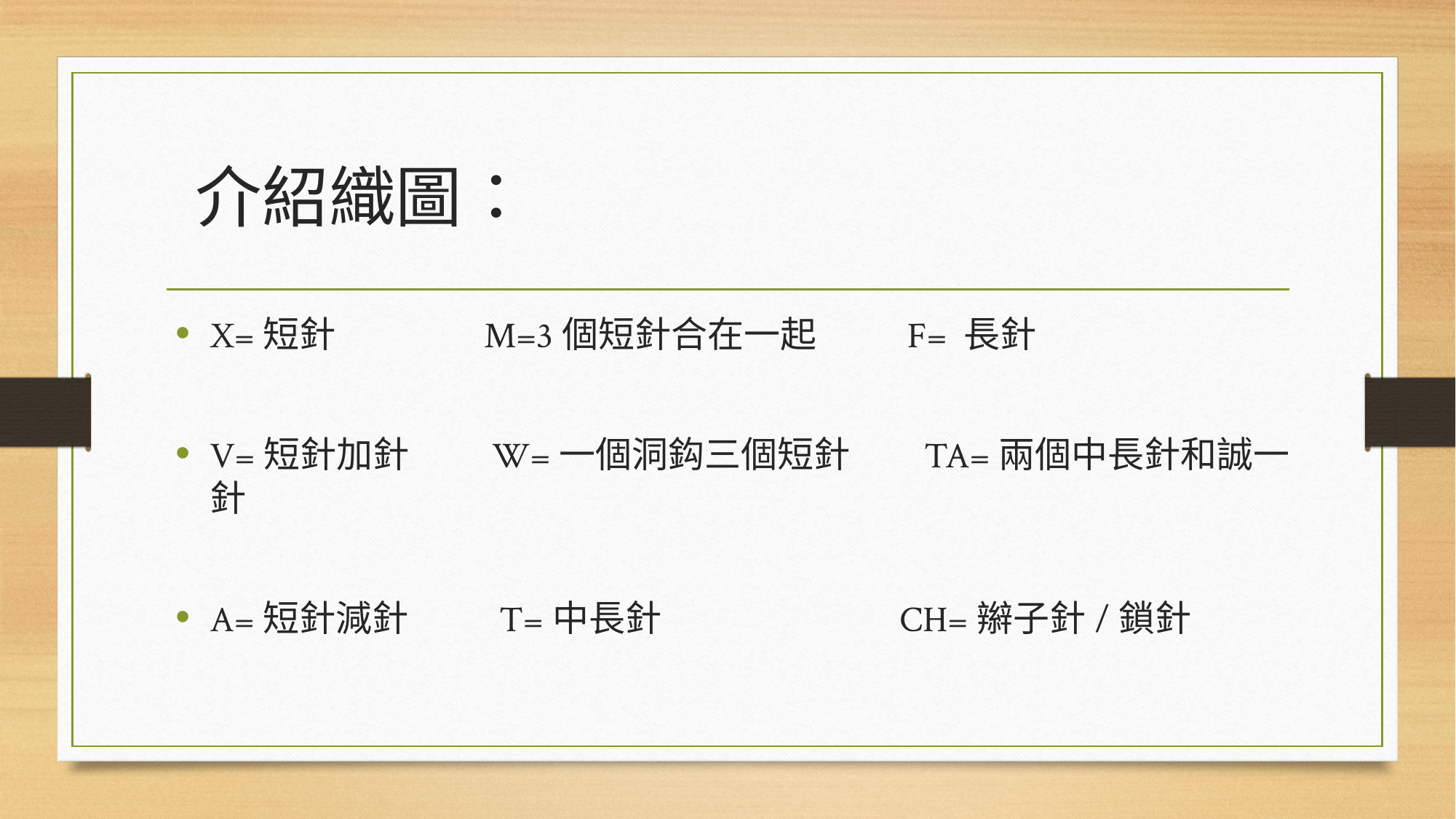

# 介紹織圖：
X=短針                 M=3個短針合在一起          F= 長針

V=短針加針         W=一個洞鈎三個短針        TA=兩個中長針和誠一針

A=短針減針          T=中長針                            CH=辮子針/鎖針